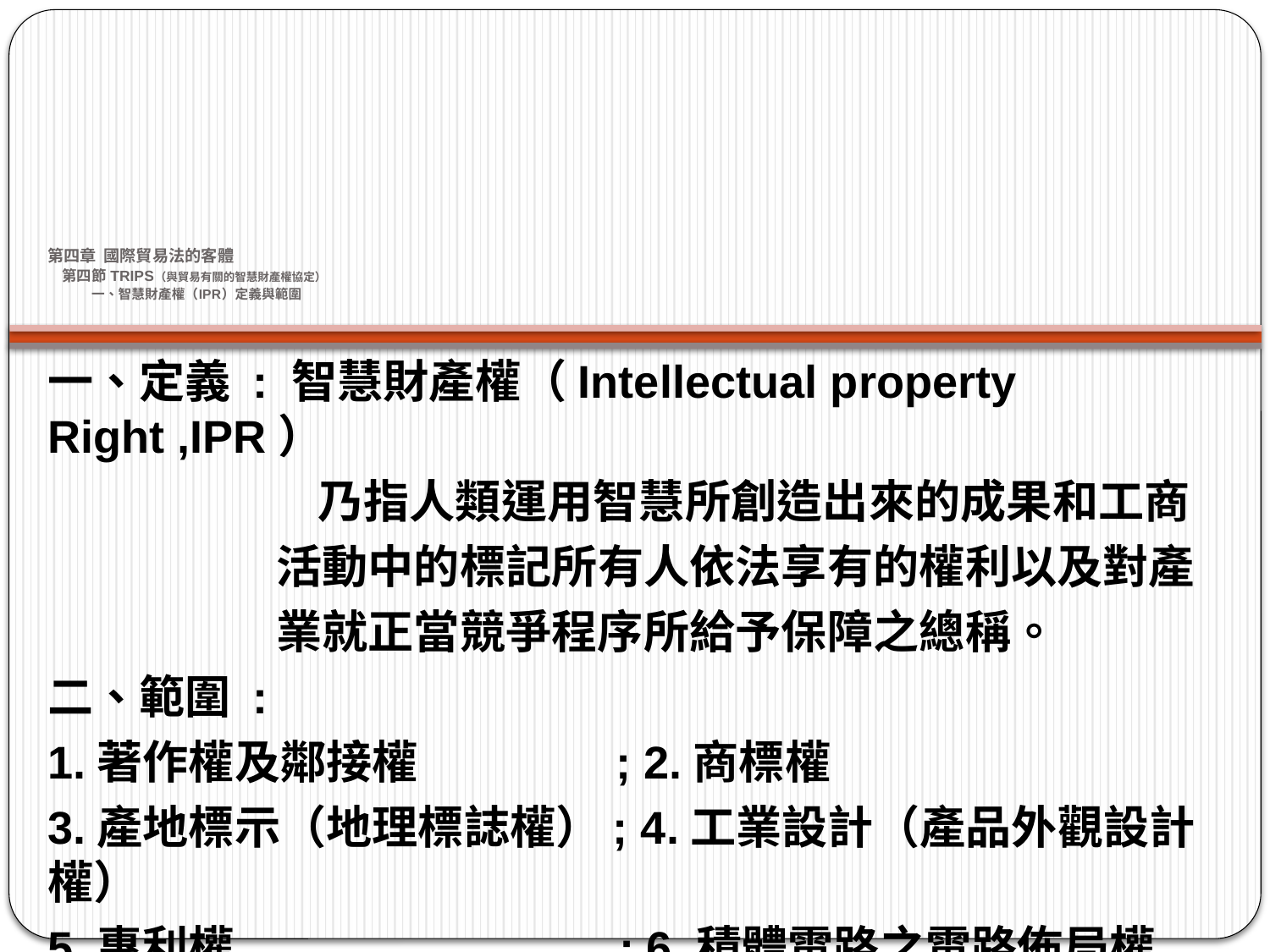

# 第四章  國際貿易法的客體 第四節 TRIPS（與貿易有關的智慧財產權協定） 一、智慧財產權（IPR）定義與範圍
一、定義 : 智慧財產權（Intellectual property Right ,IPR）
                         乃指人類運用智慧所創造出來的成果和工商
                     活動中的標記所有人依法享有的權利以及對產
                     業就正當競爭程序所給予保障之總稱。
二、範圍 :
1.著作權及鄰接權                  ; 2.商標權
3.產地標示（地理標誌權）; 4.工業設計（產品外觀設計權）
5.專利權                                    ; 6.積體電路之電路佈局權
7.未公開資訊之保護權